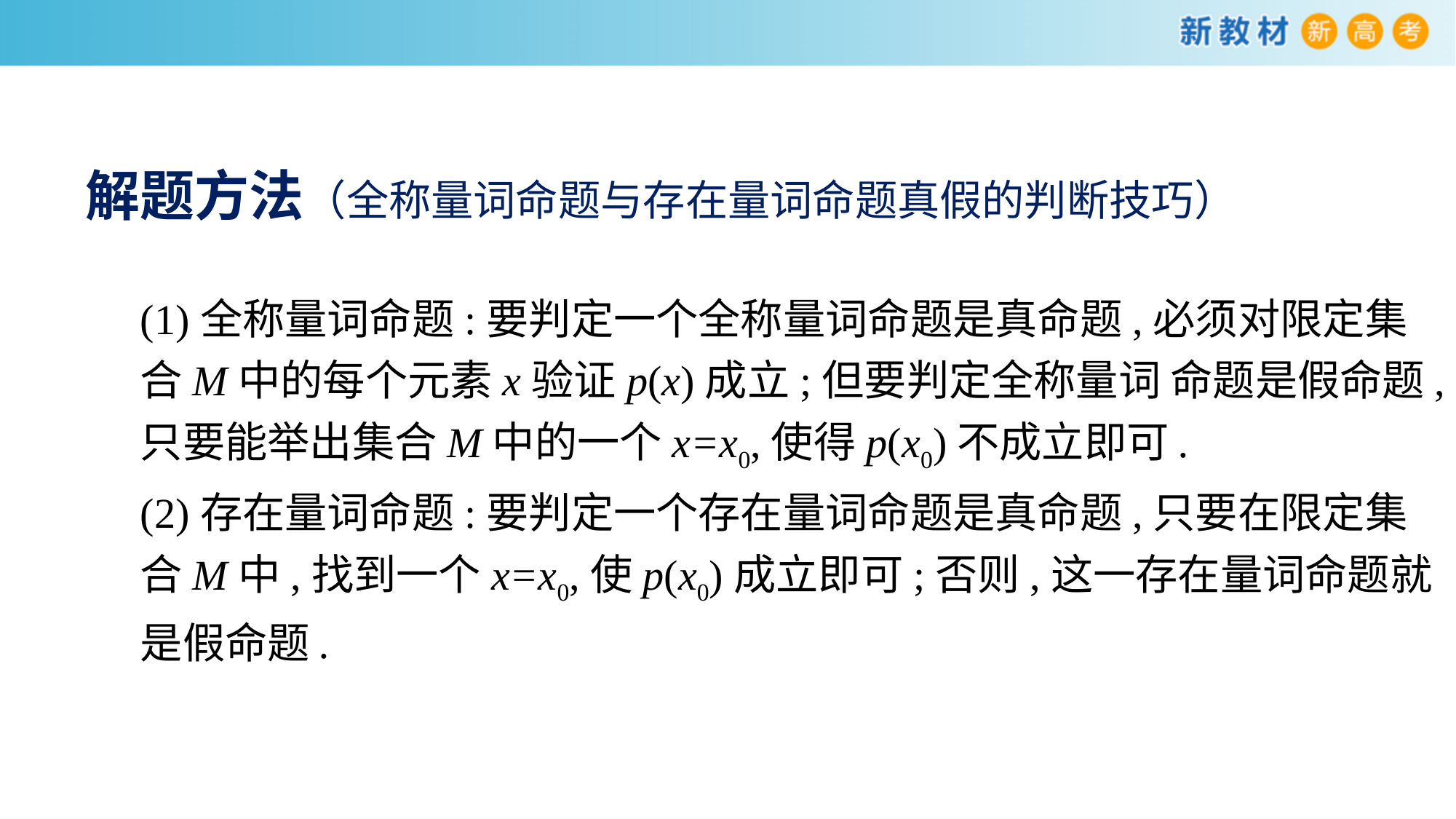

#
解题方法（全称量词命题与存在量词命题真假的判断技巧）

(1)全称量词命题:要判定一个全称量词命题是真命题,必须对限定集合M中的每个元素x验证p(x)成立;但要判定全称量词 命题是假命题,只要能举出集合M中的一个x=x0,使得p(x0)不成立即可.
(2)存在量词命题:要判定一个存在量词命题是真命题,只要在限定集合M中,找到一个x=x0,使p(x0)成立即可;否则,这一存在量词命题就是假命题.